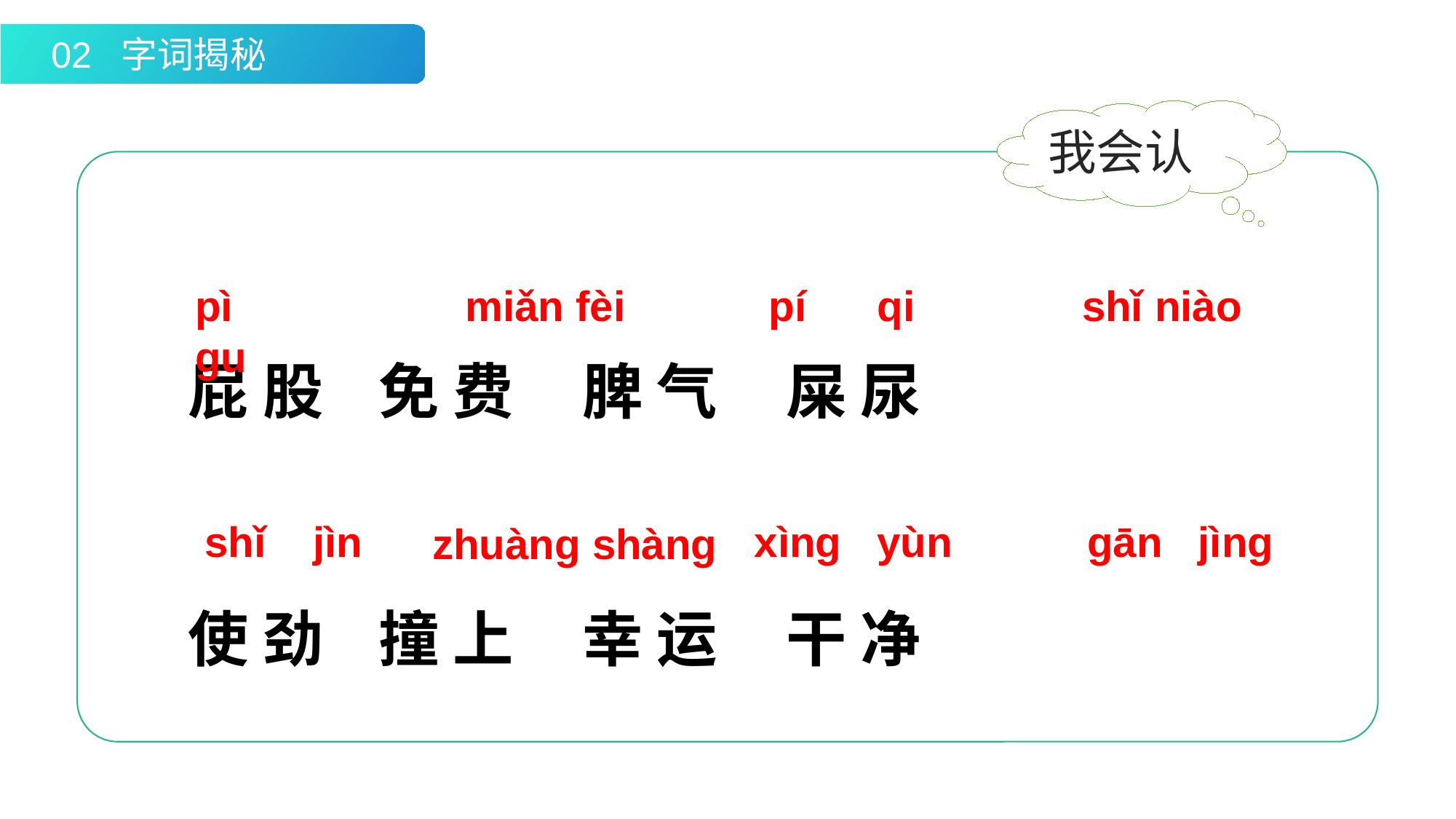

02  字词揭秘
我会认
pì     ɡu
 miǎn fèi
pí      qi
shǐ niào
屁 股    免 费     脾 气     屎 尿

使 劲    撞 上     幸 运     干 净
shǐ    jìn
xìnɡ   yùn
 ɡān   jìnɡ
zhuànɡ shànɡ